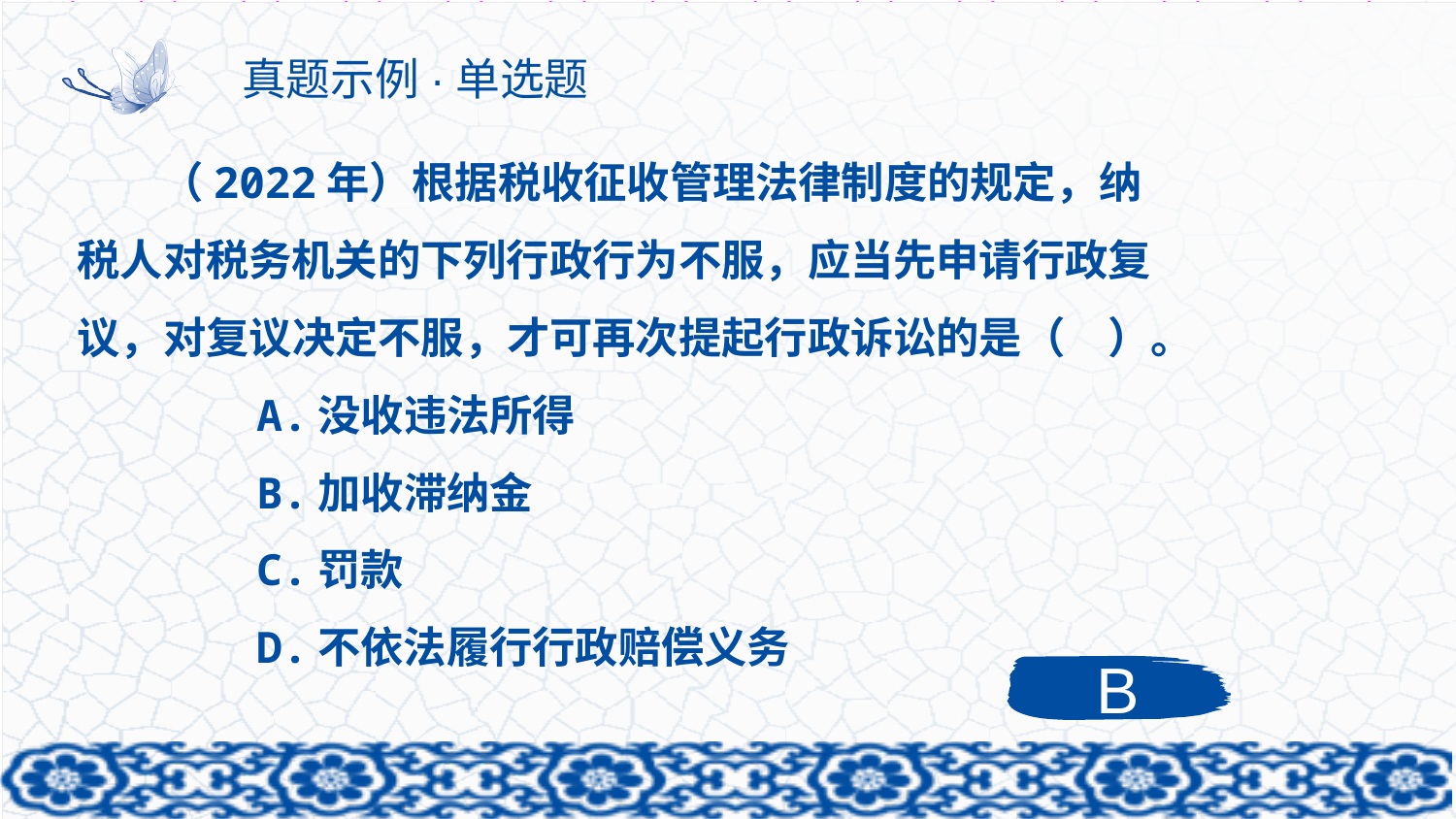

# 真题示例·单选题
（2022年）根据税收征收管理法律制度的规定，纳税人对税务机关的下列行政行为不服，应当先申请行政复议，对复议决定不服，才可再次提起行政诉讼的是（　）。
　　A.没收违法所得
　　B.加收滞纳金
　　C.罚款
　　D.不依法履行行政赔偿义务

B